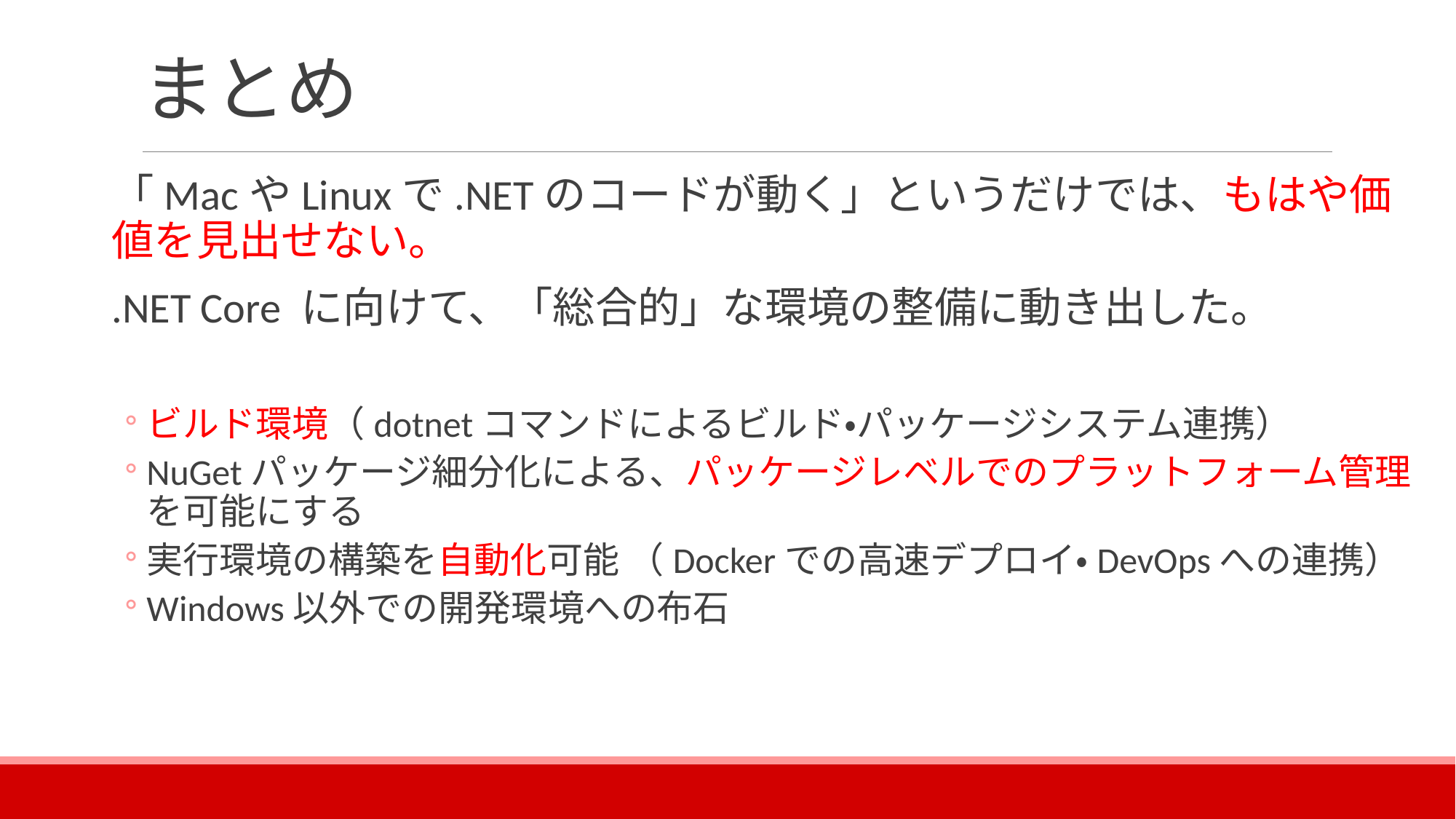

# まとめ
「MacやLinuxで.NETのコードが動く」というだけでは、もはや価値を見出せない。
.NET Core に向けて、「総合的」な環境の整備に動き出した。

ビルド環境（dotnetコマンドによるビルド・パッケージシステム連携）
NuGetパッケージ細分化による、パッケージレベルでのプラットフォーム管理を可能にする
実行環境の構築を自動化可能 （Dockerでの高速デプロイ・DevOpsへの連携）
Windows以外での開発環境への布石